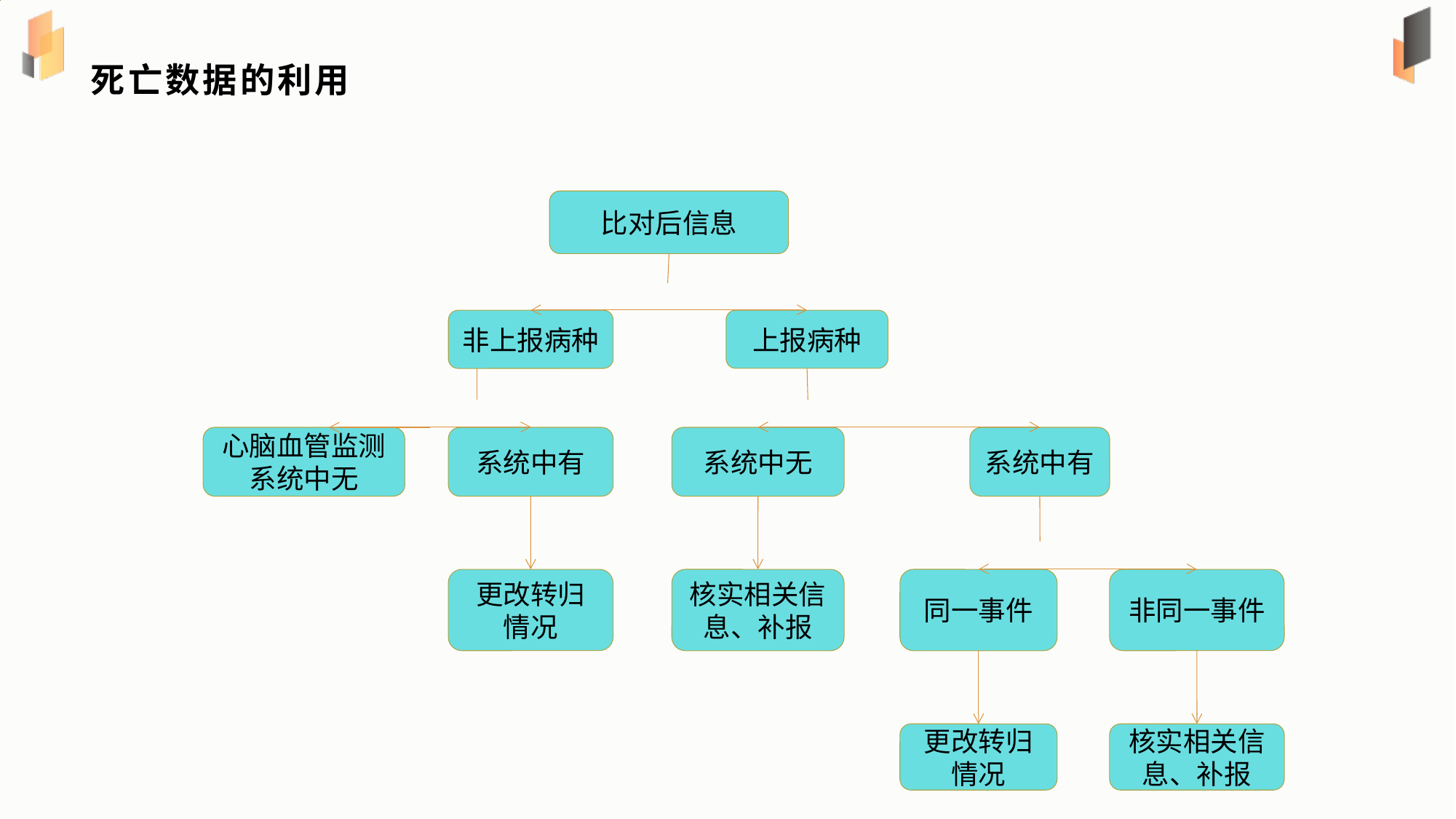

# 死亡数据的利用
比对后信息
上报病种
非上报病种
心脑血管监测系统中无
系统中有
系统中无
系统中有
更改转归情况
核实相关信息、补报
同一事件
非同一事件
更改转归情况
核实相关信息、补报